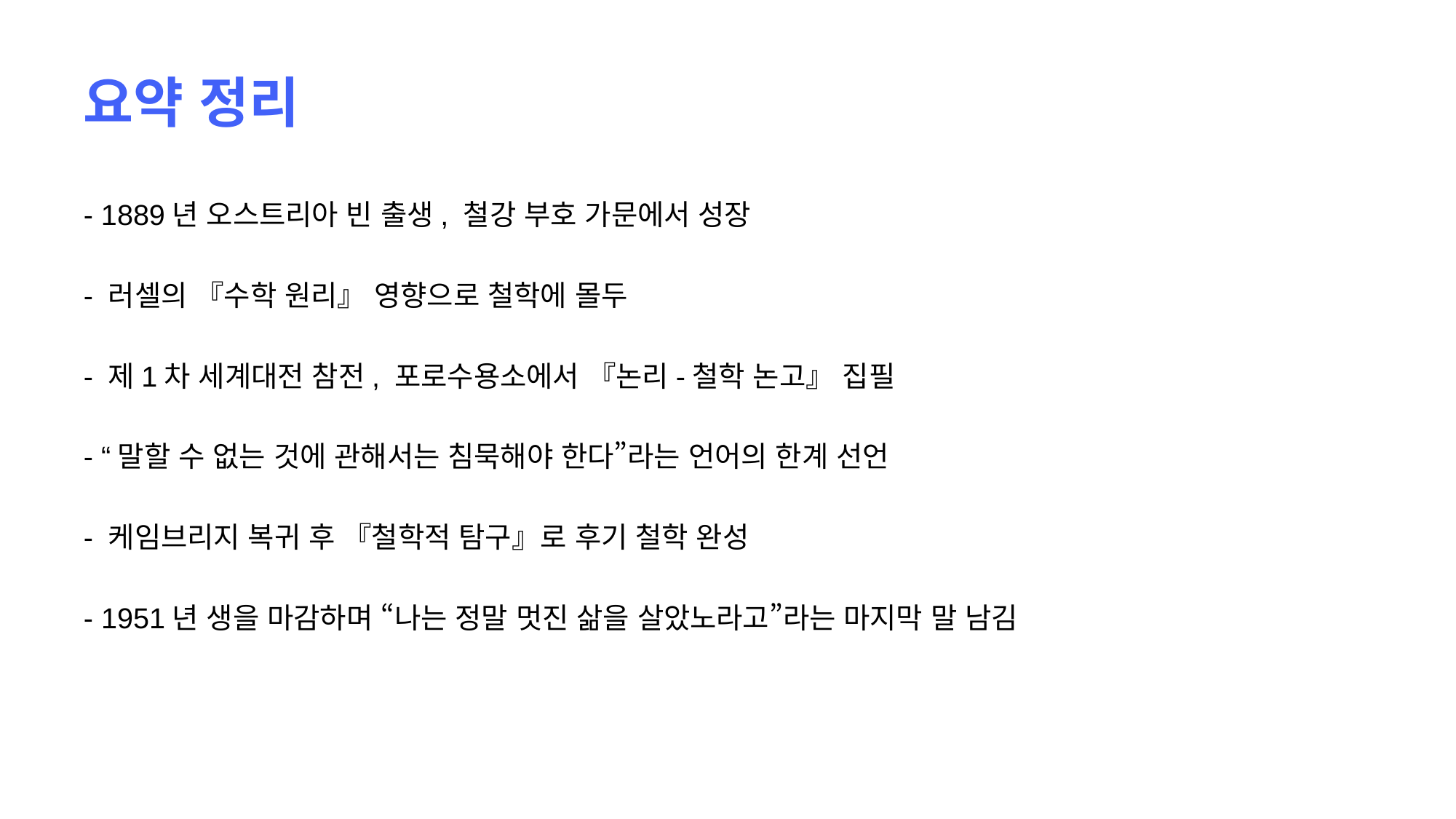

# 요약 정리
- 1889년 오스트리아 빈 출생, 철강 부호 가문에서 성장

- 러셀의 『수학 원리』 영향으로 철학에 몰두

- 제1차 세계대전 참전, 포로수용소에서 『논리-철학 논고』 집필

- “말할 수 없는 것에 관해서는 침묵해야 한다”라는 언어의 한계 선언

- 케임브리지 복귀 후 『철학적 탐구』로 후기 철학 완성

- 1951년 생을 마감하며 “나는 정말 멋진 삶을 살았노라고”라는 마지막 말 남김